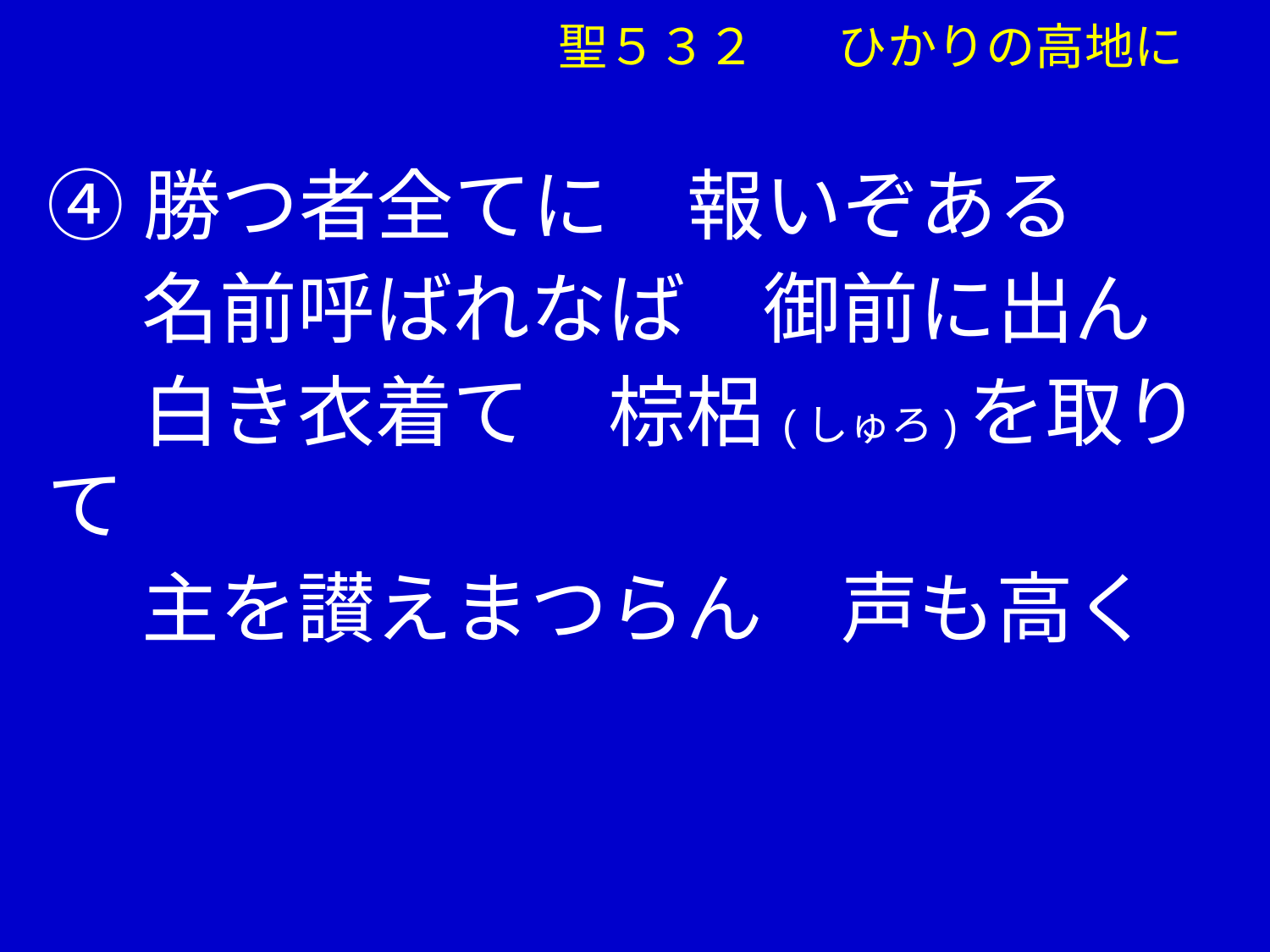

聖５３２   　ひかりの高地に
④勝つ者全てに　報いぞある
　 名前呼ばれなば　御前に出ん
　 白き衣着て　棕梠(しゅろ)を取りて
　 主を讃えまつらん　声も高く